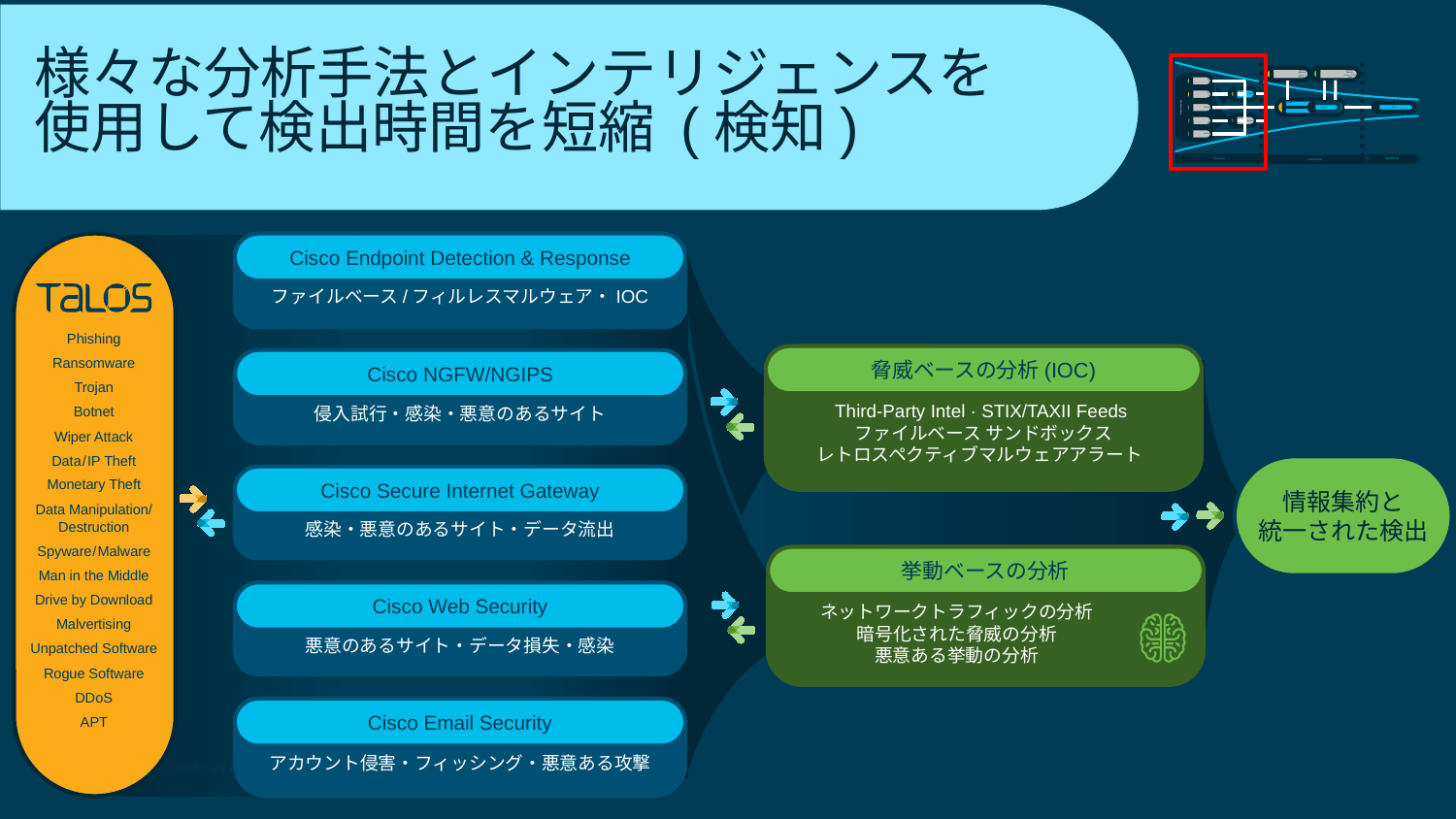

# 様々な分析手法とインテリジェンスを 使用して検出時間を短縮 (検知)

Identity telemetry
(Cisco + Customer)
Intelligence telemetry
(Cisco + Third-party)

Endpoint
files

Network
traffic
Threat analytics

Product telemetry
        Enrichment

        Context

Internet requests

Visibility
Pivot

Web
activity
Behavior analytics

Email messages

DETECTION
REMEDIATION
INVESTIGATION
Cisco Endpoint Detection & Response

ファイルベース/フィルレスマルウェア・IOC

Phishing
Ransomware
Trojan
Botnet
Wiper Attack
Data/IP Theft
Monetary Theft
Data Manipulation/
Destruction
Spyware/Malware
Man in the Middle
Drive by Download
Malvertising
Unpatched Software
Rogue Software
DDoS
APT

Third-Party Intel · STIX/TAXII Feeds
ファイルベース サンドボックス
レトロスペクティブマルウェアアラート
脅威ベースの分析(IOC)
Cisco NGFW/NGIPS

侵入試行・感染・悪意のあるサイト

情報集約と
統一された検出
Cisco Secure Internet Gateway

感染・悪意のあるサイト・データ流出

ネットワークトラフィックの分析
暗号化された脅威の分析
悪意ある挙動の分析
挙動ベースの分析

Cisco Web Security

悪意のあるサイト・データ損失・感染
Cisco Email Security

アカウント侵害・フィッシング・悪意ある攻撃